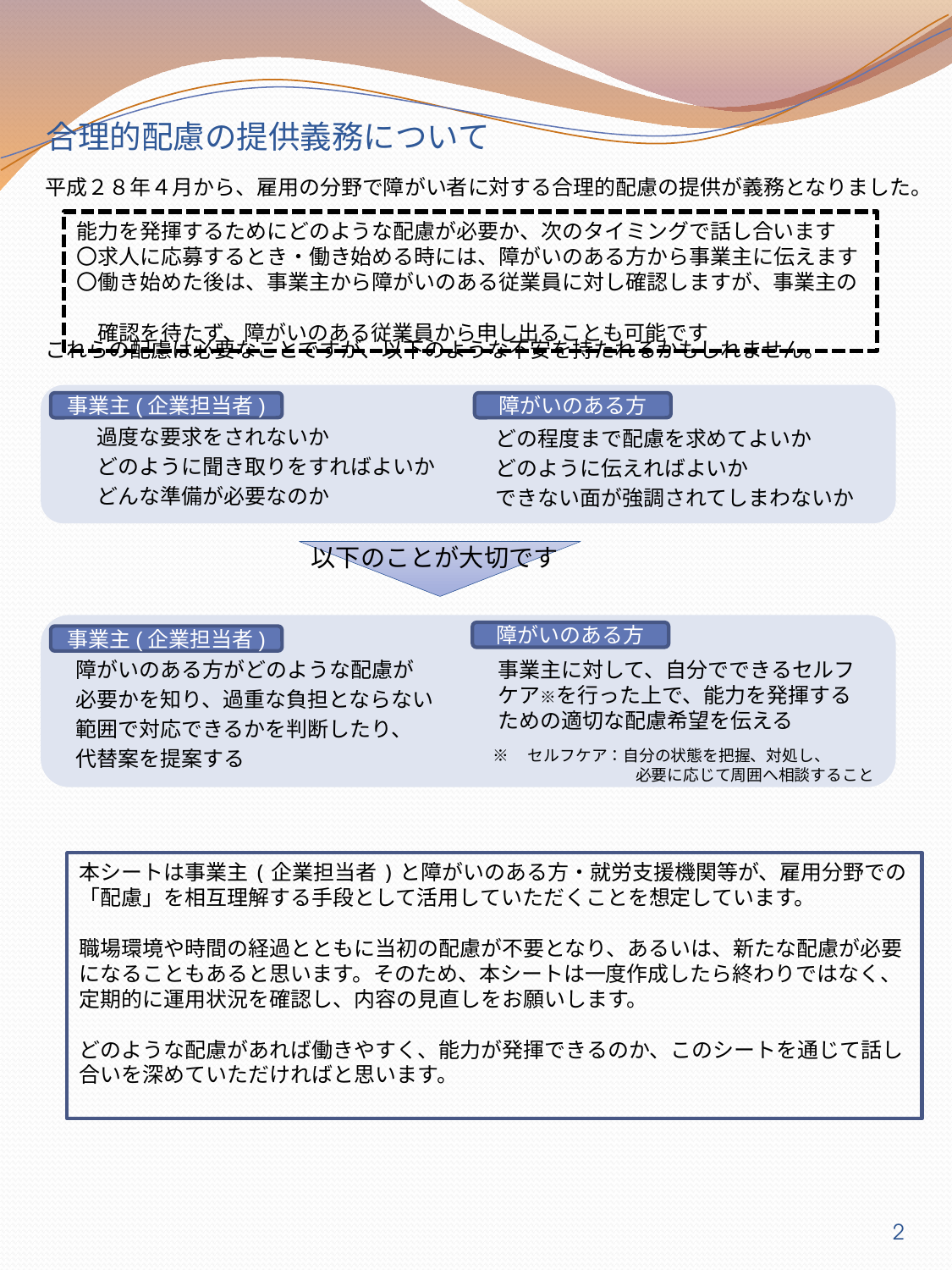

# 合理的配慮の提供義務について
平成２８年４月から、雇用の分野で障がい者に対する合理的配慮の提供が義務となりました。

これらの配慮は必要なことですが、以下のような不安を持たれるかもしれません。

能力を発揮するためにどのような配慮が必要か、次のタイミングで話し合います
〇求人に応募するとき・働き始める時には、障がいのある方から事業主に伝えます
〇働き始めた後は、事業主から障がいのある従業員に対し確認しますが、事業主の
　確認を待たず、障がいのある従業員から申し出ることも可能です

事業主(企業担当者)
障がいのある方
　過度な要求をされないか
　どのように聞き取りをすればよいか
　どんな準備が必要なのか

　どの程度まで配慮を求めてよいか
　どのように伝えればよいか
　できない面が強調されてしまわないか
以下のことが大切です

障がいのある方
事業主(企業担当者)
障がいのある方がどのような配慮が
必要かを知り、過重な負担とならない
範囲で対応できるかを判断したり、
代替案を提案する
事業主に対して、自分でできるセルフケア※を行った上で、能力を発揮するための適切な配慮希望を伝える
※　セルフケア：自分の状態を把握、対処し、
　　　　　　　　　必要に応じて周囲へ相談すること
本シートは事業主(企業担当者)と障がいのある方・就労支援機関等が、雇用分野での「配慮」を相互理解する手段として活用していただくことを想定しています。

職場環境や時間の経過とともに当初の配慮が不要となり、あるいは、新たな配慮が必要になることもあると思います。そのため、本シートは一度作成したら終わりではなく、定期的に運用状況を確認し、内容の見直しをお願いします。

どのような配慮があれば働きやすく、能力が発揮できるのか、このシートを通じて話し合いを深めていただければと思います。

2